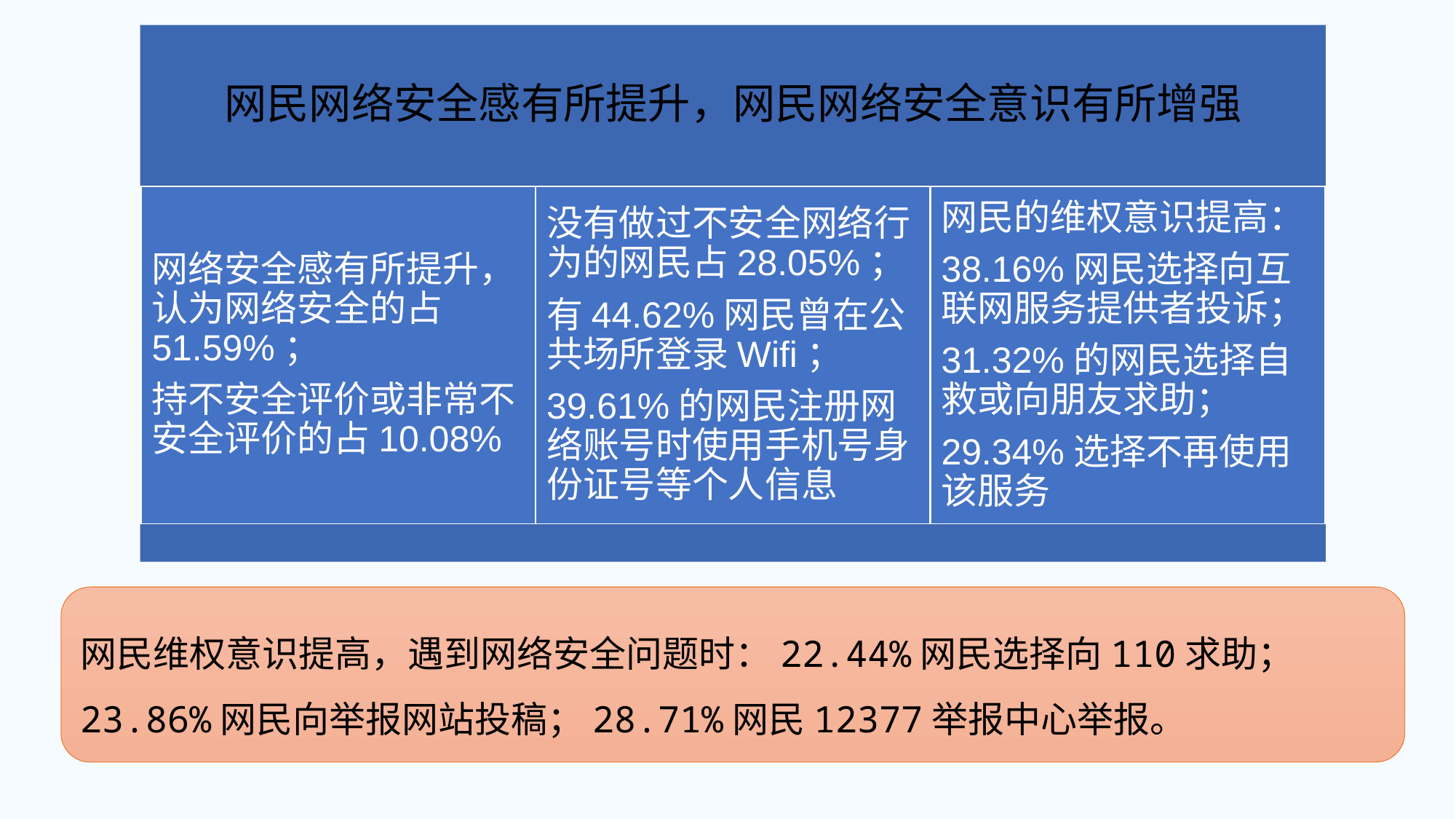

网民网络安全感有所提升，网民网络安全意识有所增强
网络安全感有所提升，认为网络安全的占51.59%；
持不安全评价或非常不安全评价的占10.08%
没有做过不安全网络行为的网民占28.05%；
有44.62%网民曾在公共场所登录Wifi；
39.61%的网民注册网络账号时使用手机号身份证号等个人信息
网民的维权意识提高：
38.16%网民选择向互联网服务提供者投诉；
31.32%的网民选择自救或向朋友求助；
29.34%选择不再使用该服务
网民维权意识提高，遇到网络安全问题时：22.44%网民选择向110求助；23.86%网民向举报网站投稿；28.71%网民12377举报中心举报。